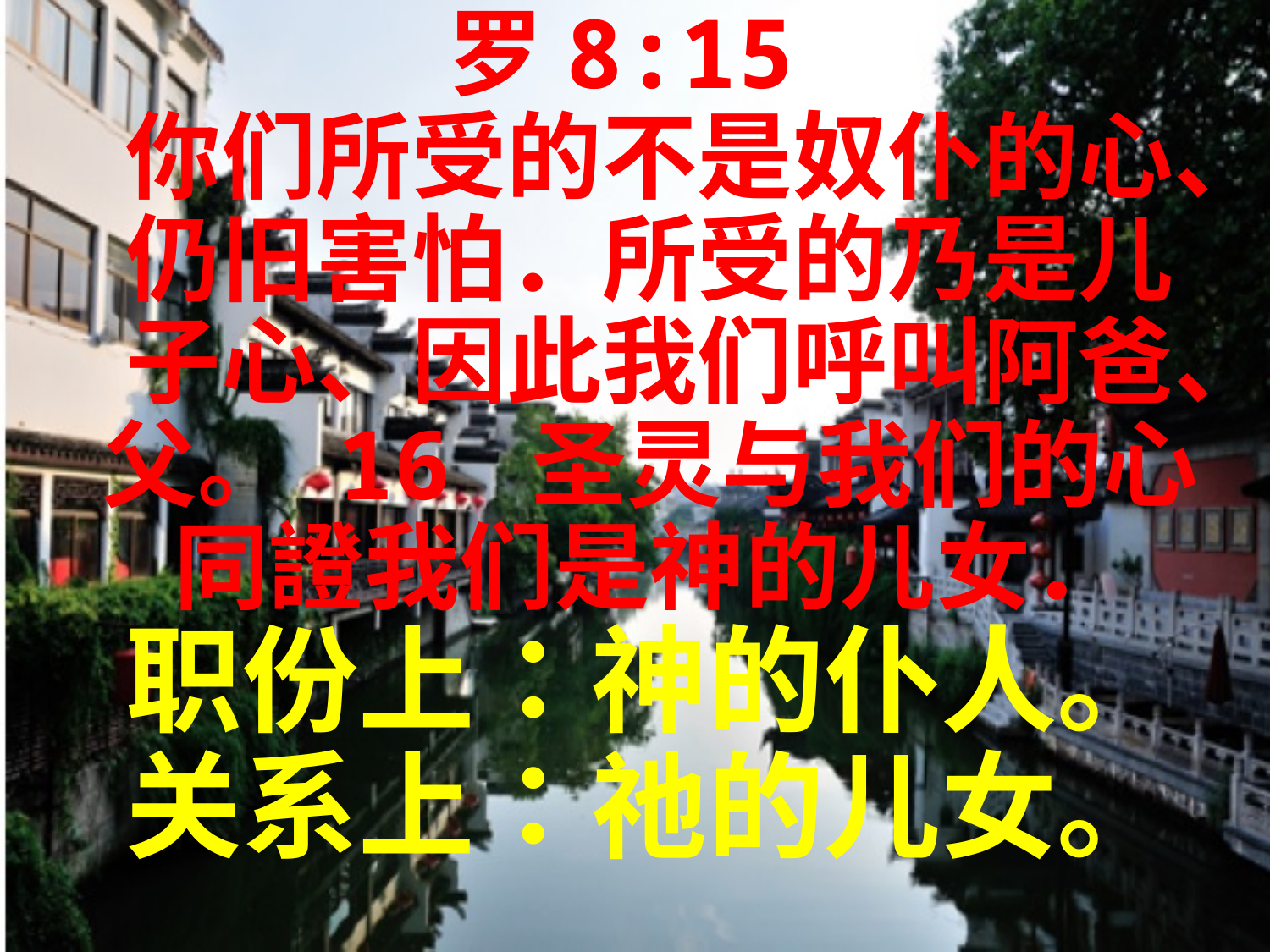

罗8:15
你们所受的不是奴仆的心、仍旧害怕．所受的乃是儿子心、因此我们呼叫阿爸、父。 16 圣灵与我们的心同證我们是神的儿女．
职份上：神的仆人。
关系上：祂的儿女。